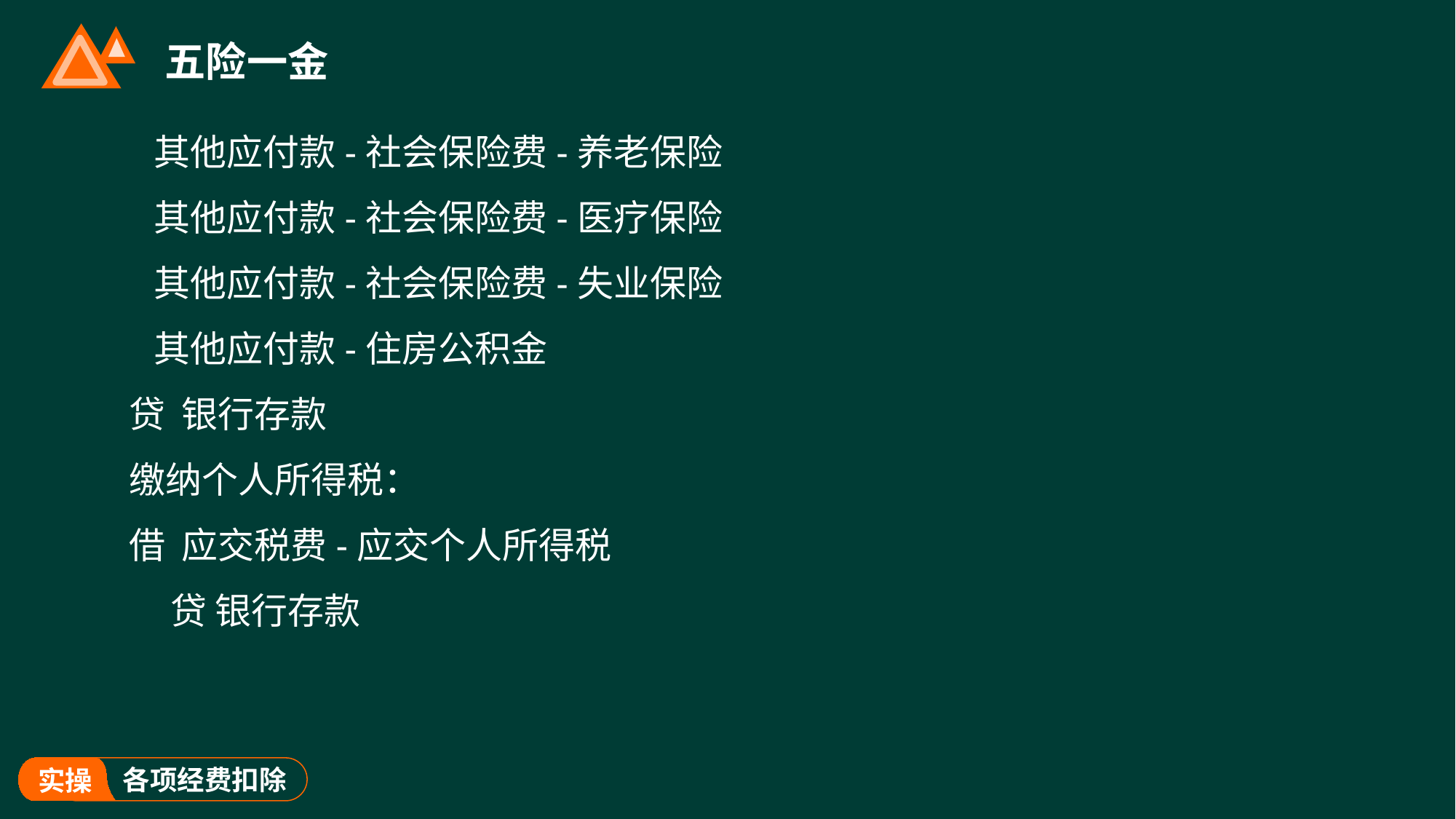

# 五险一金
  其他应付款-社会保险费-养老保险
  其他应付款-社会保险费-医疗保险
  其他应付款-社会保险费-失业保险
  其他应付款-住房公积金
贷  银行存款
缴纳个人所得税：
借  应交税费-应交个人所得税
    贷 银行存款